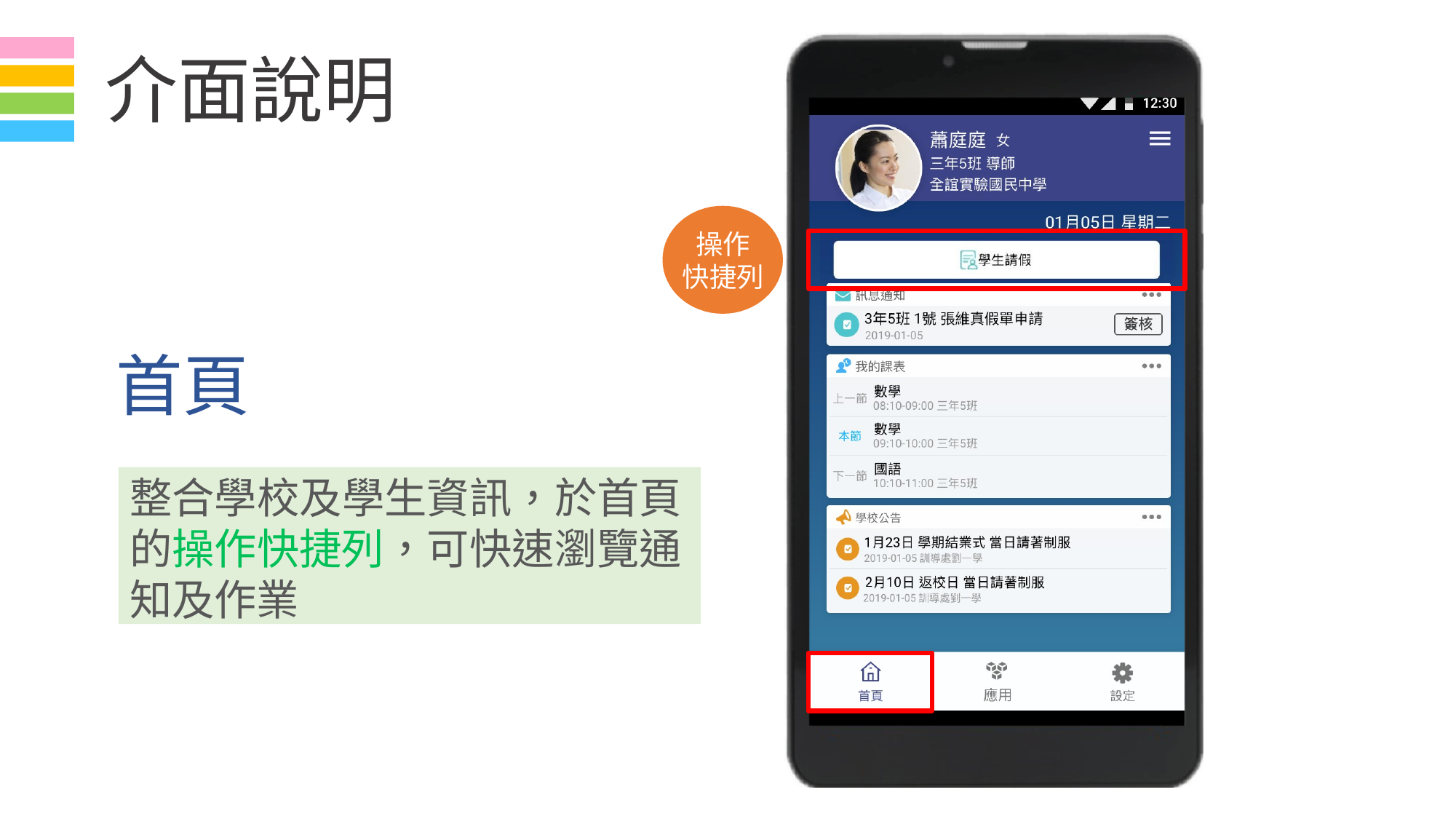

# 介面說明

操作 快捷列
首頁
整合學校及學生資訊，於首頁 的操作快捷列，可快速瀏覽通 知及作業